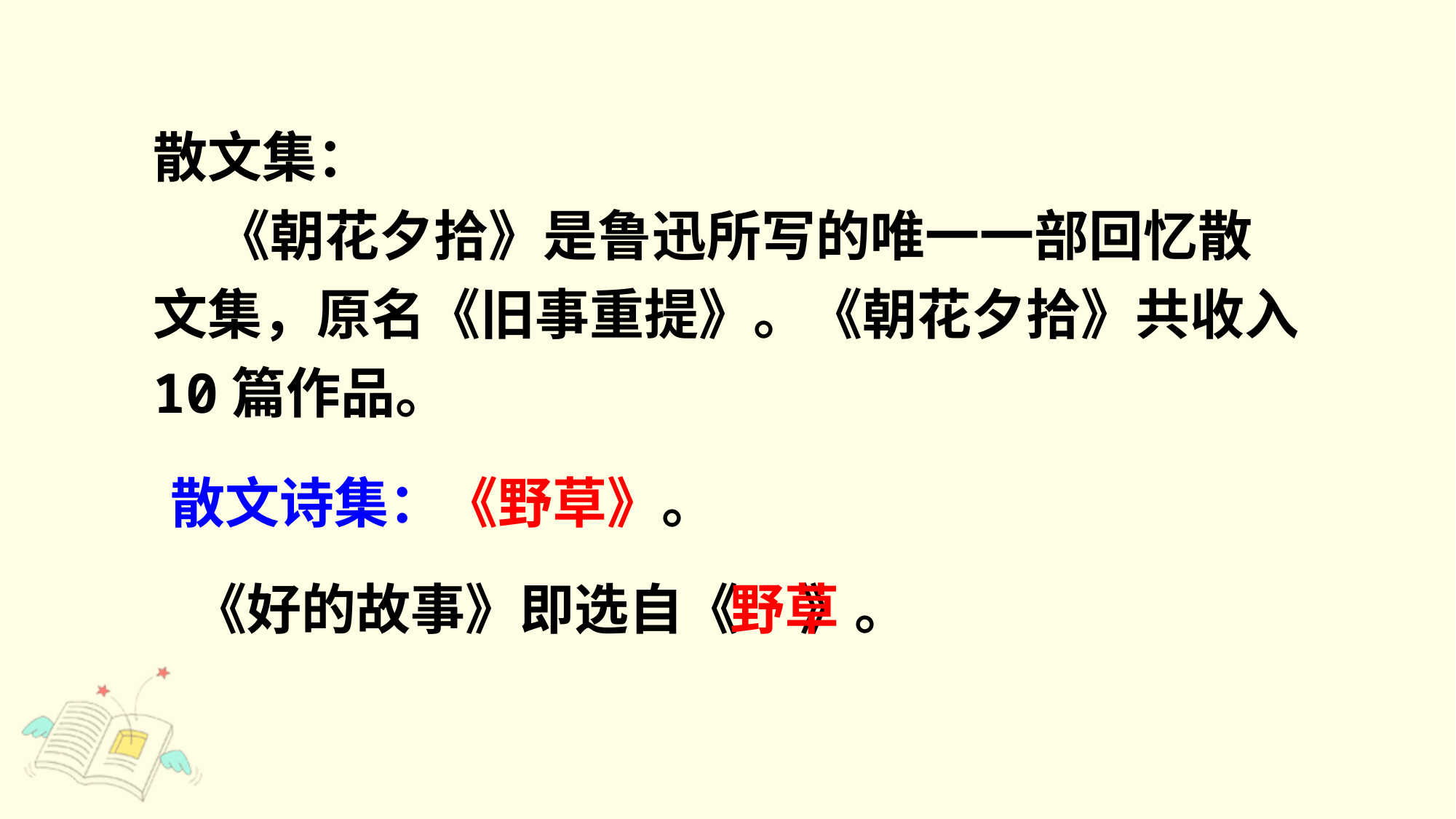

散文集：
    《朝花夕拾》是鲁迅所写的唯一一部回忆散文集，原名《旧事重提》。《朝花夕拾》共收入10篇作品。
散文诗集：《野草》。
《好的故事》即选自《     》。
野草